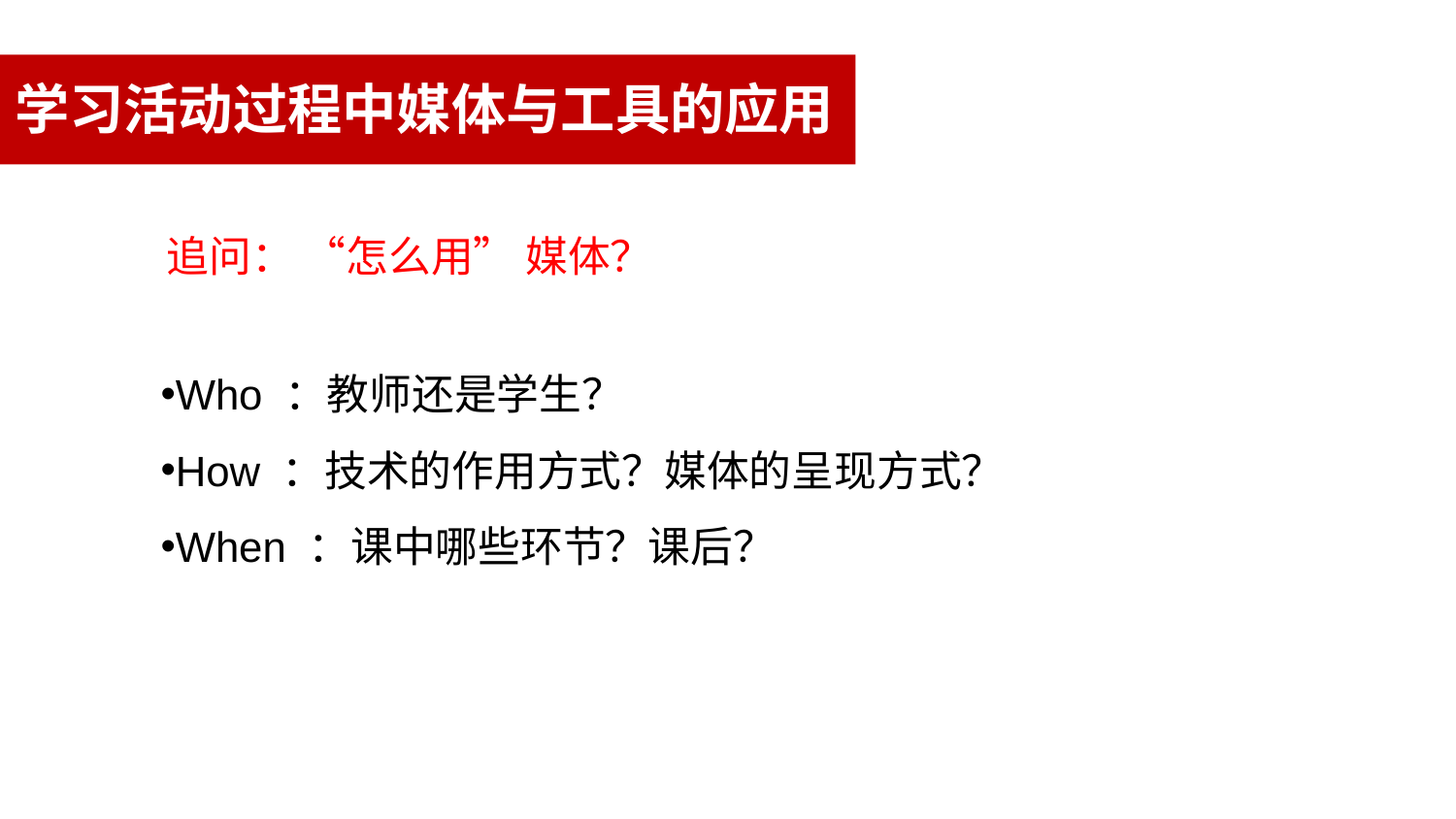

# 学习活动过程中媒体与工具的应用

追问： “怎么用” 媒体？
Who ：教师还是学生？
How ：技术的作用方式？媒体的呈现方式？
When ：课中哪些环节？课后？